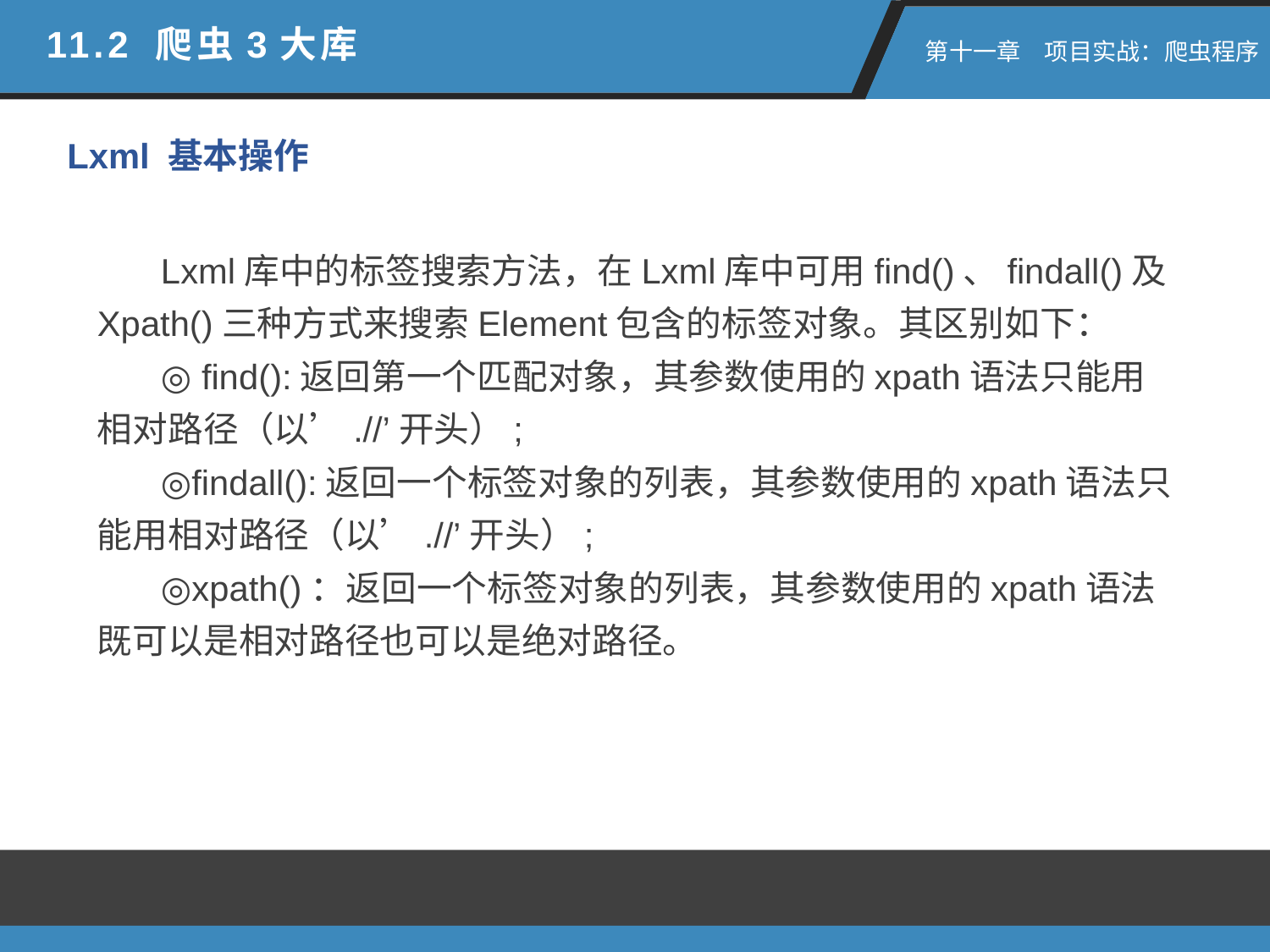

11.2 爬虫3大库
  第十一章　项目实战：爬虫程序
Lxml 基本操作
Lxml库中的标签搜索方法，在Lxml库中可用find()、findall()及Xpath()三种方式来搜索Element包含的标签对象。其区别如下：
◎ find():返回第一个匹配对象，其参数使用的xpath语法只能用相对路径（以’.//’开头）;
◎findall():返回一个标签对象的列表，其参数使用的xpath语法只能用相对路径（以’.//’开头）;
◎xpath()：返回一个标签对象的列表，其参数使用的xpath语法既可以是相对路径也可以是绝对路径。